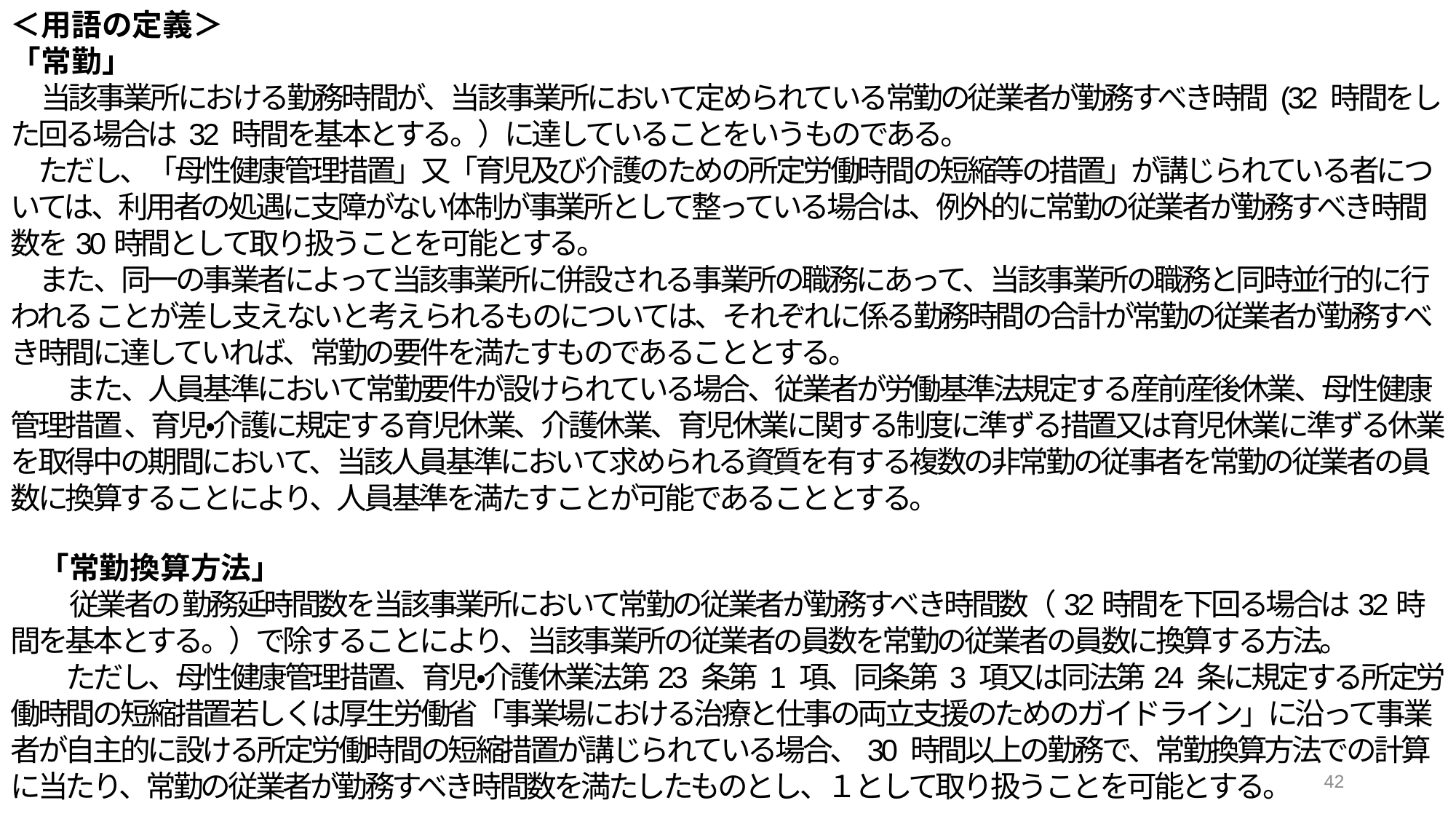

＜用語の定義＞
「常勤」
　当該事業所における勤務時間が、当該事業所において定められている常勤の従業者が勤務すべき時間 (32 時間をした回る場合は 32 時間を基本とする。）に達していることをいうものである。
　ただし、「母性健康管理措置」又「育児及び介護のための所定労働時間の短縮等の措置」が講じられている者については、利用者の処遇に支障がない体制が事業所として整っている場合は、例外的に常勤の従業者が勤務すべき時間数を30時間として取り扱うことを可能とする。
また、同一の事業者によって当該事業所に併設される事業所の職務にあって、当該事業所の職務と同時並行的に行われる ことが差し支えないと考えられるものについては、それぞれに係る勤務時間の合計が常勤の従業者が勤務すべき時間に達していれば、常勤の要件を満たすものであることとする。
　また、人員基準において常勤要件が設けられている場合、従業者が労働基準法規定する産前産後休業、母性健康管理措置 、育児・介護に規定する育児休業、介護休業、育児休業に関する制度に準ずる措置又は育児休業に準ずる休業を取得中の期間において、当該人員基準において求められる資質を有する複数の非常勤の従事者を常勤の従業者の員数に換算することにより、人員基準を満たすことが可能であることとする。

「常勤換算方法」
　従業者の 勤務延時間数を当該事業所において常勤の従業者が勤務すべき時間数（32時間を下回る場合は32時間を基本とする。）で除することにより、当該事業所の従業者の員数を常勤の従業者の員数に換算する方法。
　ただし、母性健康管理措置、育児・介護休業法第23 条第 1 項、同条第 3 項又は同法第24 条に規定する所定労働時間の短縮措置若しくは厚生労働省「事業場における治療と仕事の両立支援のためのガイドライン」に沿って事業者が自主的に設ける所定労働時間の短縮措置が講じられている場合、30 時間以上の勤務で、常勤換算方法での計算に当たり、常勤の従業者が勤務すべき時間数を満たしたものとし、１として取り扱うことを可能とする。
42